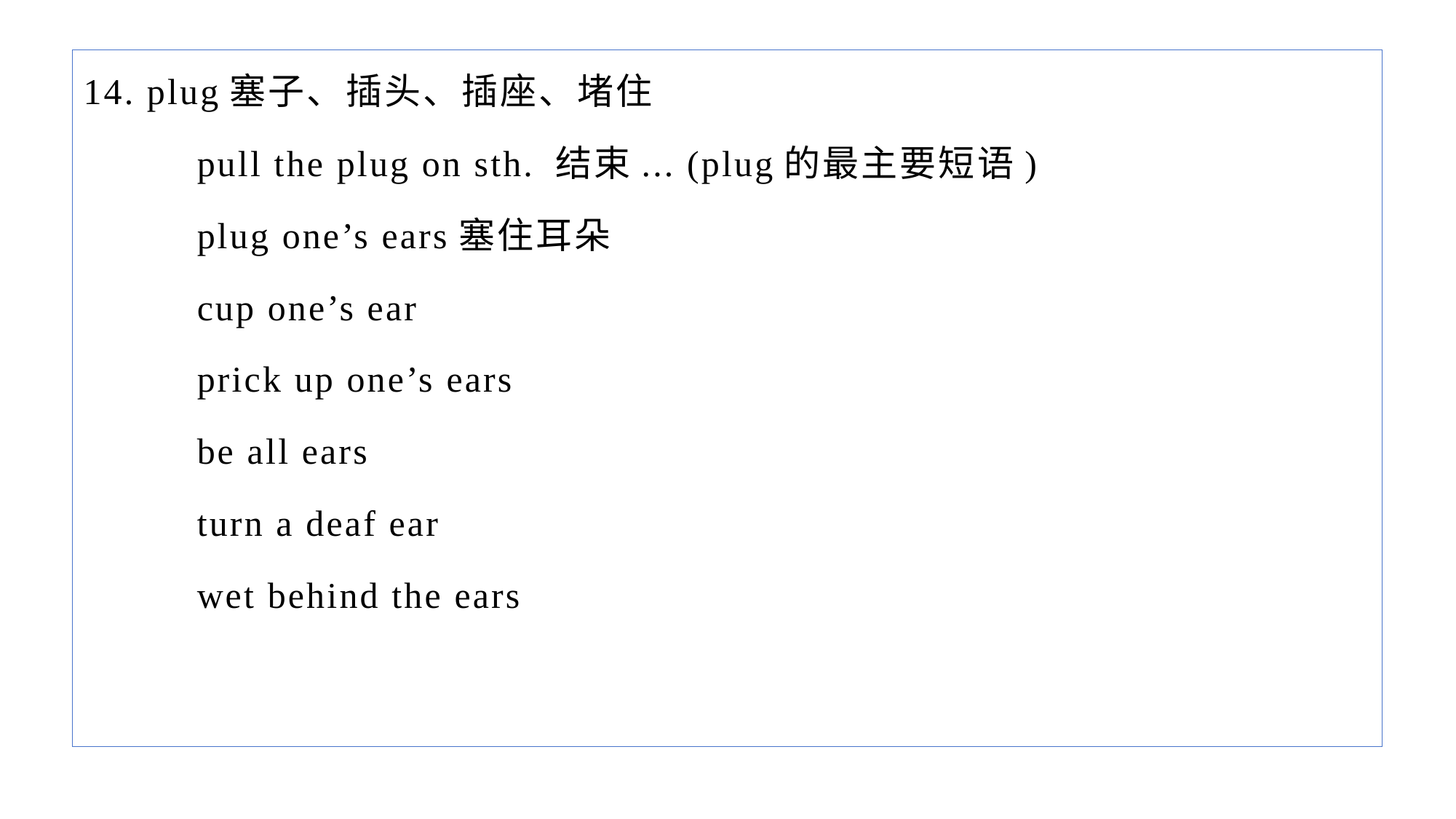

14. plug塞子、插头、插座、堵住
          pull the plug on sth. 结束... (plug的最主要短语)
          plug one’s ears塞住耳朵
          cup one’s ear
          prick up one’s ears
          be all ears
          turn a deaf ear
          wet behind the ears